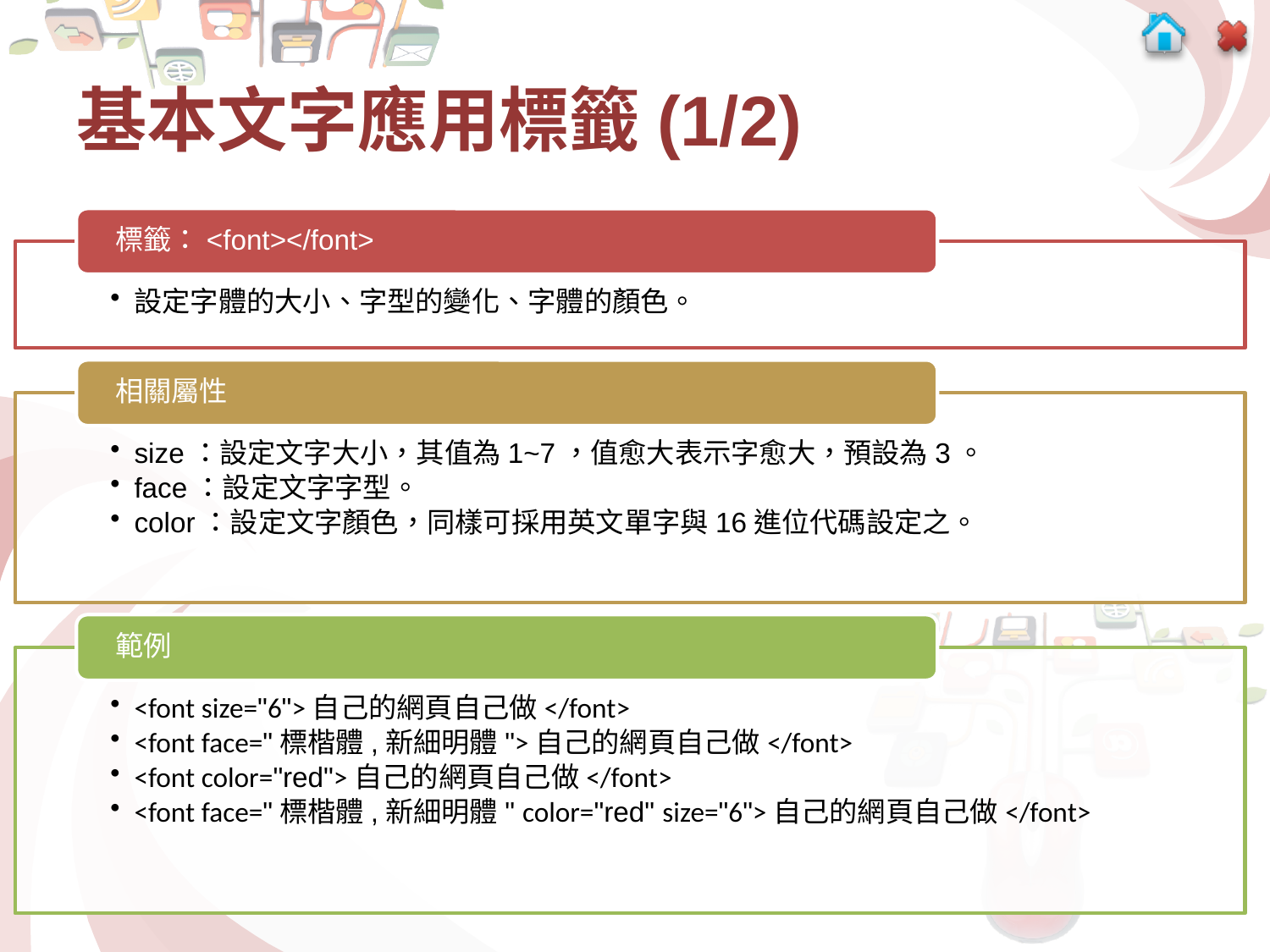

# 基本文字應用標籤(1/2)
設定字體的大小、字型的變化、字體的顏色。
標籤：<font></font>
size：設定文字大小，其值為1~7，值愈大表示字愈大，預設為3。
face：設定文字字型。
color：設定文字顏色，同樣可採用英文單字與16進位代碼設定之。
相關屬性
<font size="6">自己的網頁自己做</font>
<font face="標楷體,新細明體">自己的網頁自己做</font>
<font color="red">自己的網頁自己做</font>
<font face="標楷體,新細明體" color="red" size="6">自己的網頁自己做</font>
範例